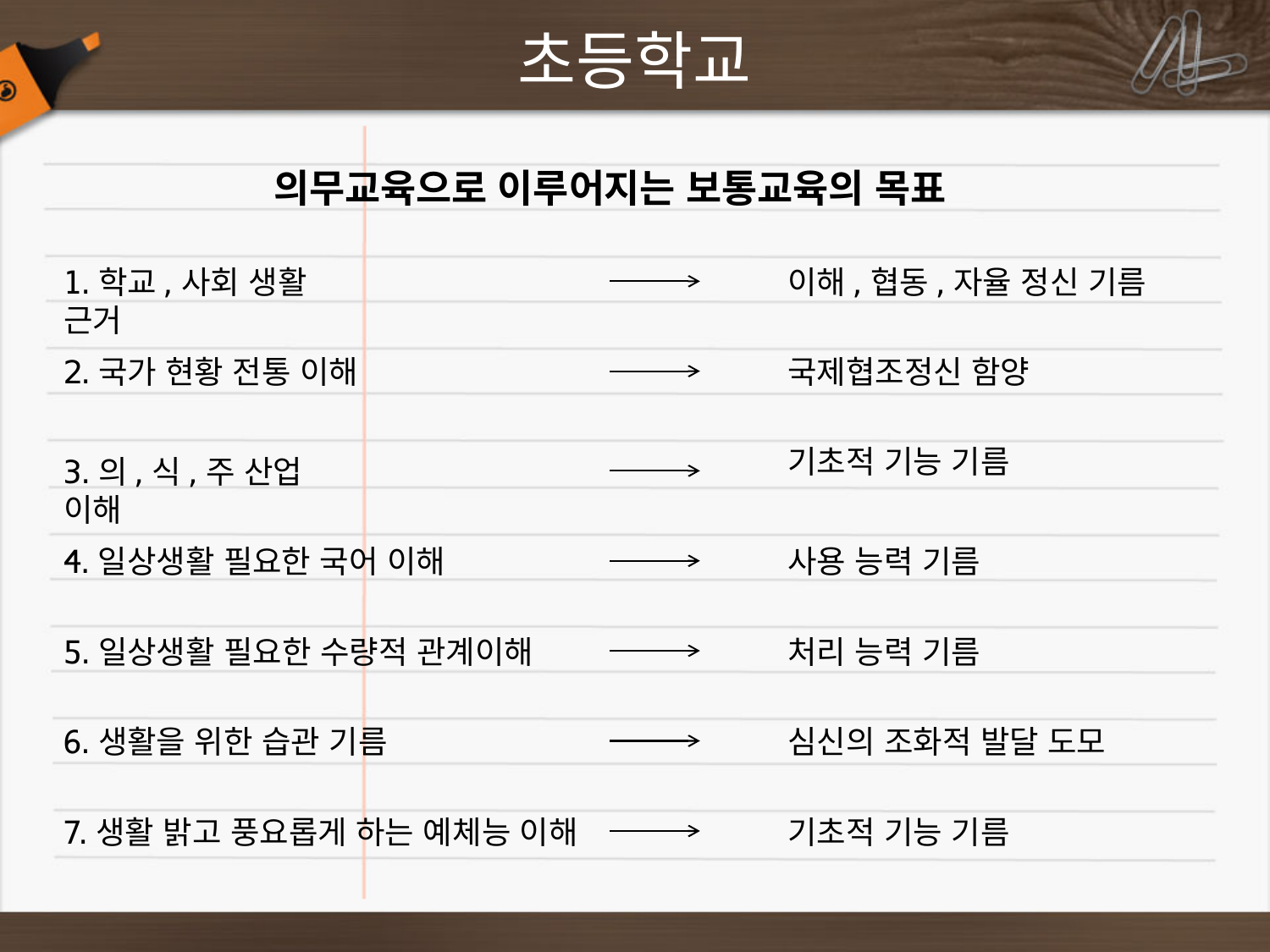

# 초등학교
의무교육으로 이루어지는 보통교육의 목표
1.학교,사회 생활 근거
이해,협동,자율 정신 기름
2.국가 현황 전통 이해
국제협조정신 함양
기초적 기능 기름
3.의,식,주 산업 이해
4.일상생활 필요한 국어 이해
사용 능력 기름
5.일상생활 필요한 수량적 관계이해
처리 능력 기름
6.생활을 위한 습관 기름
심신의 조화적 발달 도모
7.생활 밝고 풍요롭게 하는 예체능 이해
기초적 기능 기름